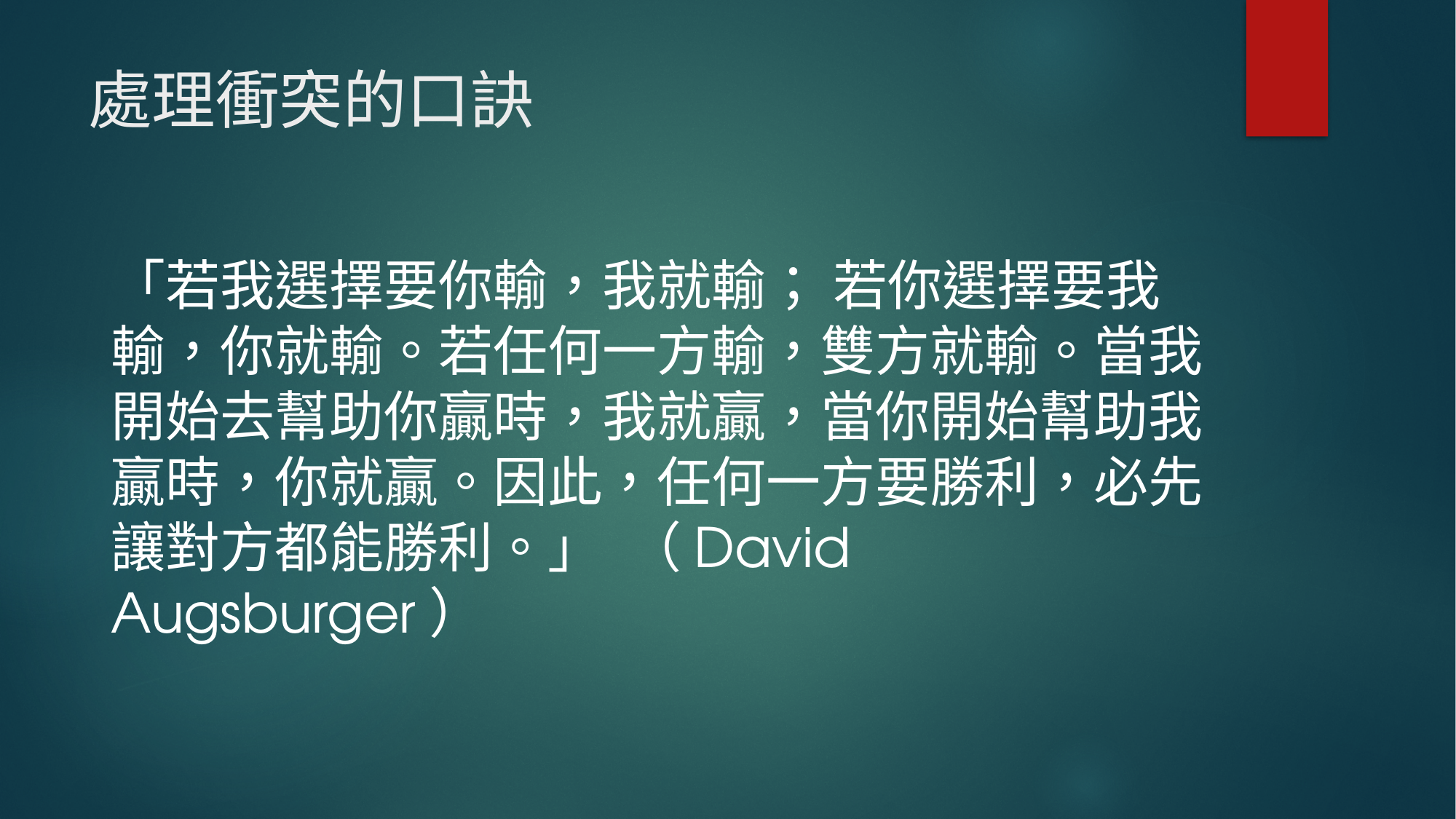

# 處理衝突的口訣
「若我選擇要你輸，我就輸； 若你選擇要我輸，你就輸。若任何一方輸，雙方就輸。當我開始去幫助你贏時，我就贏，當你開始幫助我贏時，你就贏。因此，任何一方要勝利，必先讓對方都能勝利。」  （David Augsburger）